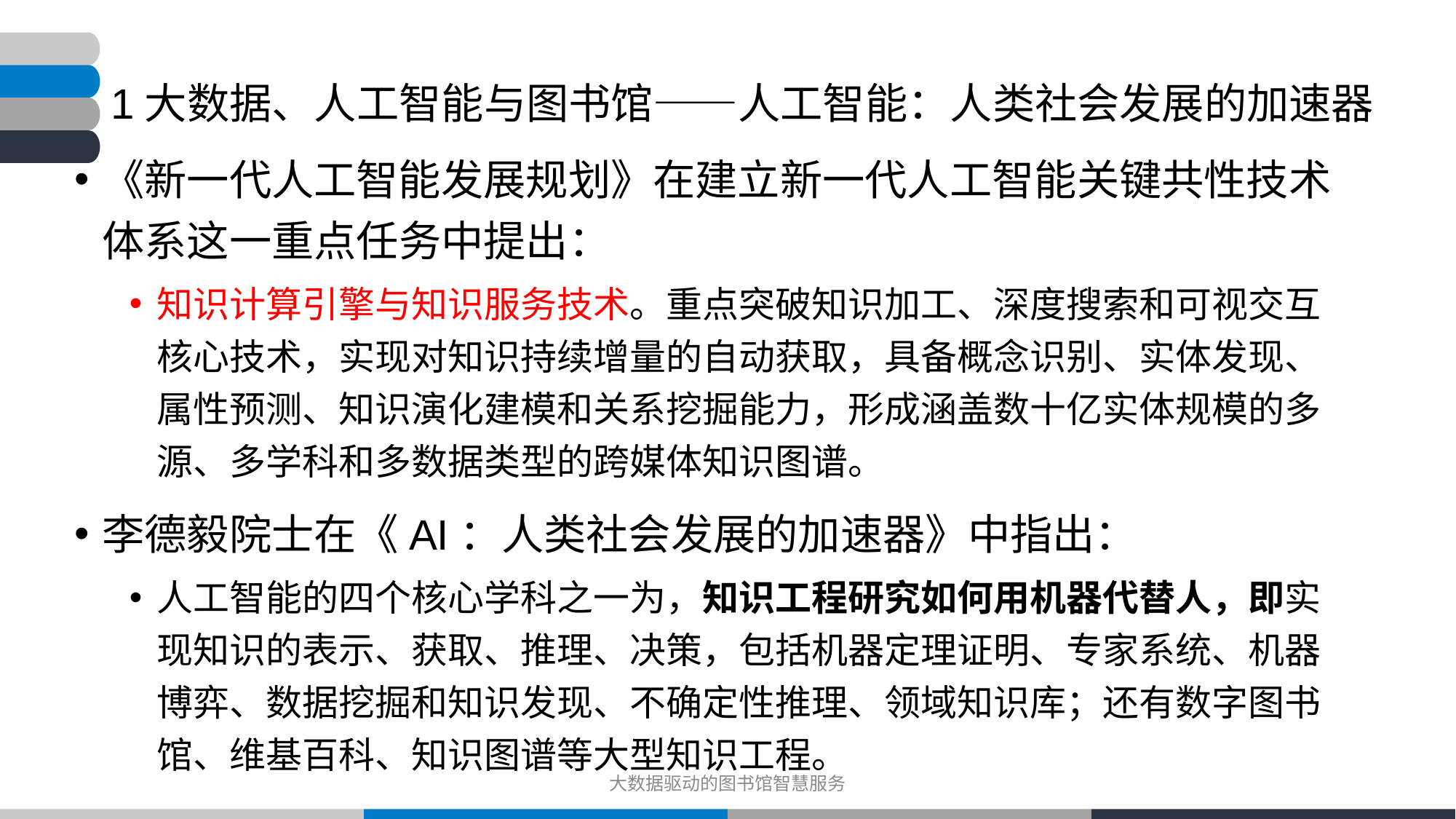

# 1大数据、人工智能与图书馆——人工智能：人类社会发展的加速器
《新一代人工智能发展规划》在建立新一代人工智能关键共性技术体系这一重点任务中提出：
知识计算引擎与知识服务技术。重点突破知识加工、深度搜索和可视交互核心技术，实现对知识持续增量的自动获取，具备概念识别、实体发现、属性预测、知识演化建模和关系挖掘能力，形成涵盖数十亿实体规模的多源、多学科和多数据类型的跨媒体知识图谱。
李德毅院士在《AI：人类社会发展的加速器》中指出：
人工智能的四个核心学科之一为，知识工程研究如何用机器代替人，即实现知识的表示、获取、推理、决策，包括机器定理证明、专家系统、机器博弈、数据挖掘和知识发现、不确定性推理、领域知识库；还有数字图书馆、维基百科、知识图谱等大型知识工程。

大数据驱动的图书馆智慧服务
5